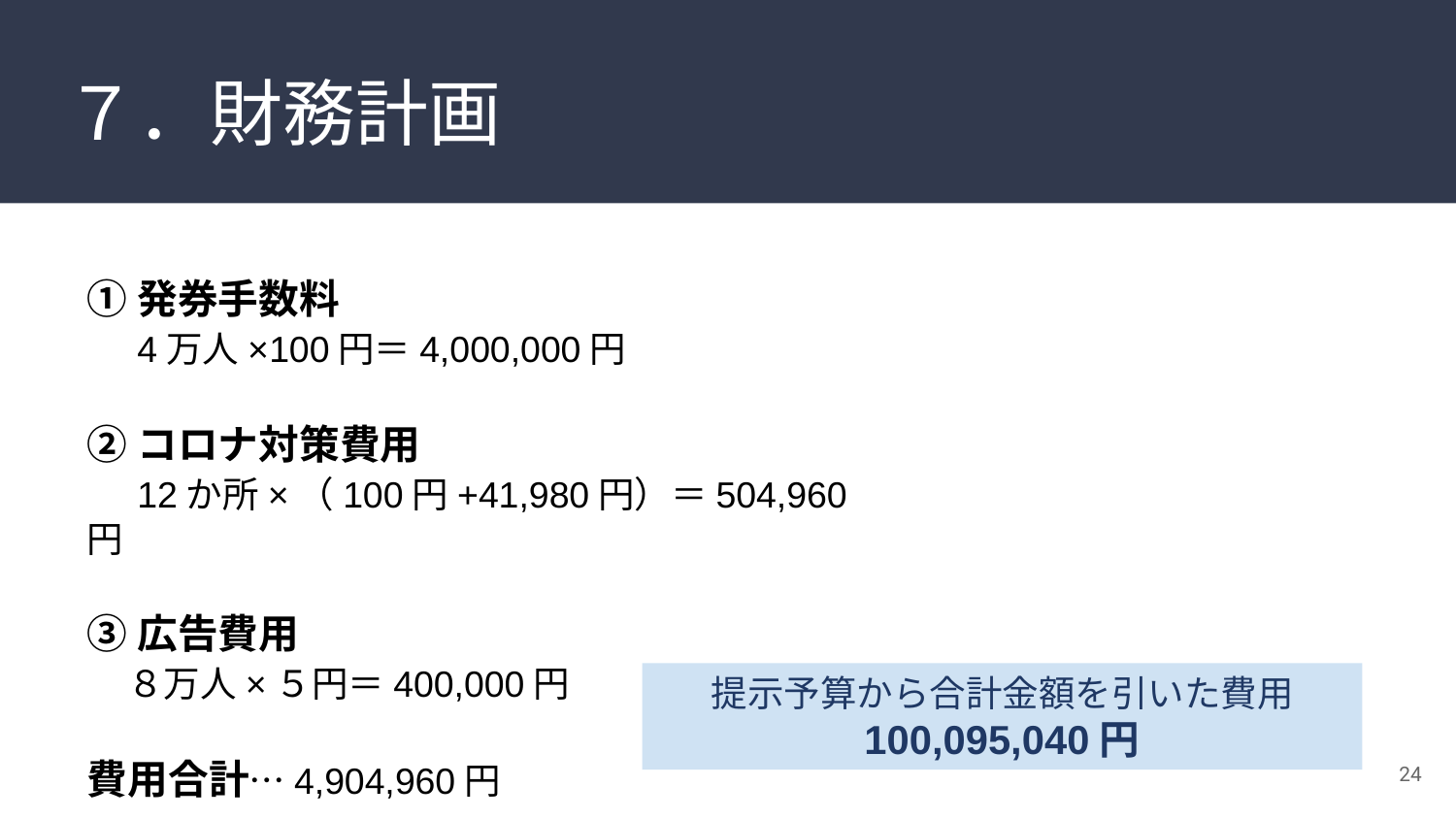

# ７．財務計画
①発券手数料
　4万人×100円＝4,000,000円

②コロナ対策費用
　12か所×（100円+41,980円）＝504,960円

③広告費用
　８万人×５円＝400,000円

費用合計…4,904,960円
提示予算から合計金額を引いた費用
100,095,040円
24